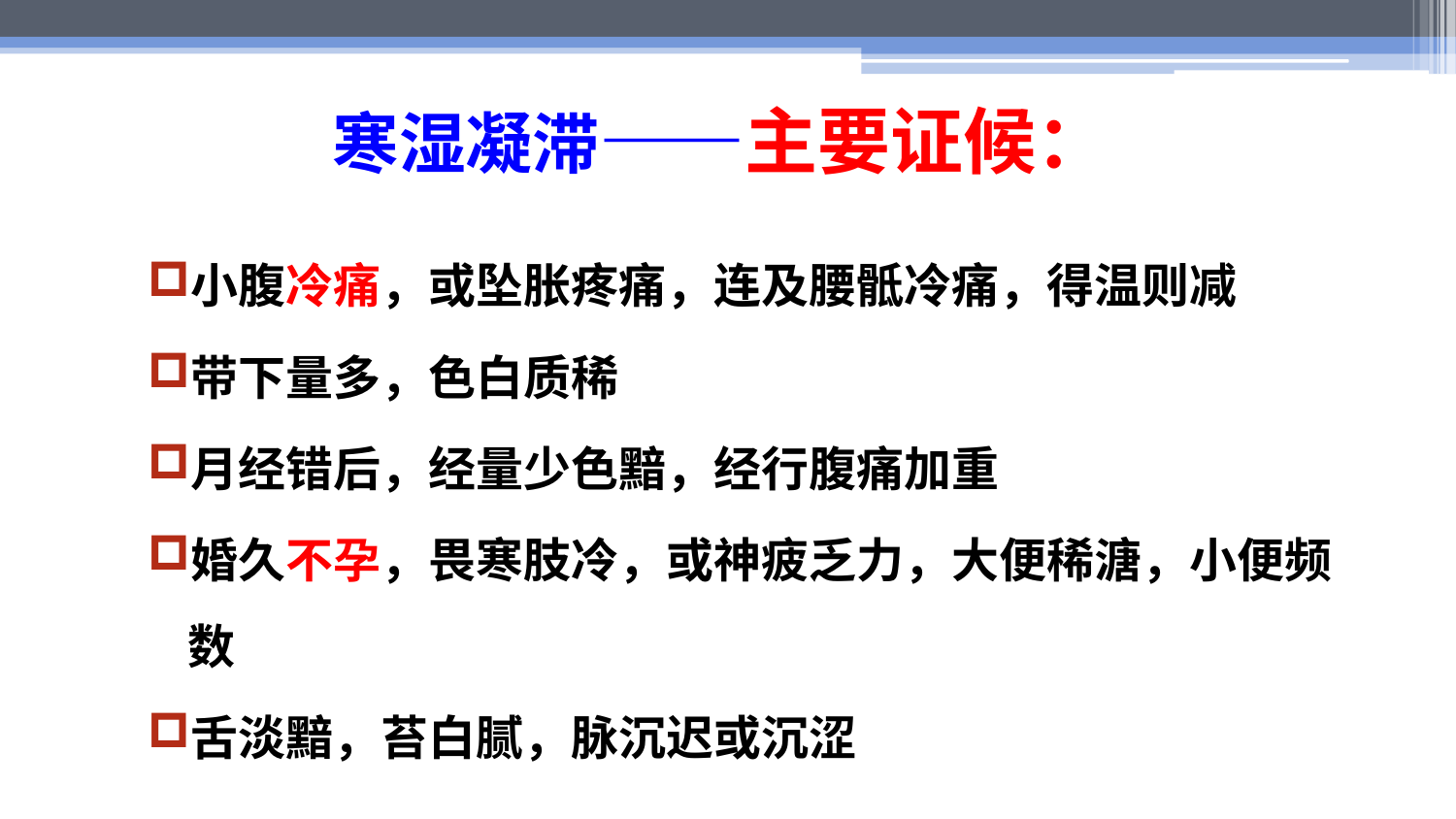

# 寒湿凝滞——主要证候：
小腹冷痛，或坠胀疼痛，连及腰骶冷痛，得温则减
带下量多，色白质稀
月经错后，经量少色黯，经行腹痛加重
婚久不孕，畏寒肢冷，或神疲乏力，大便稀溏，小便频数
舌淡黯，苔白腻，脉沉迟或沉涩